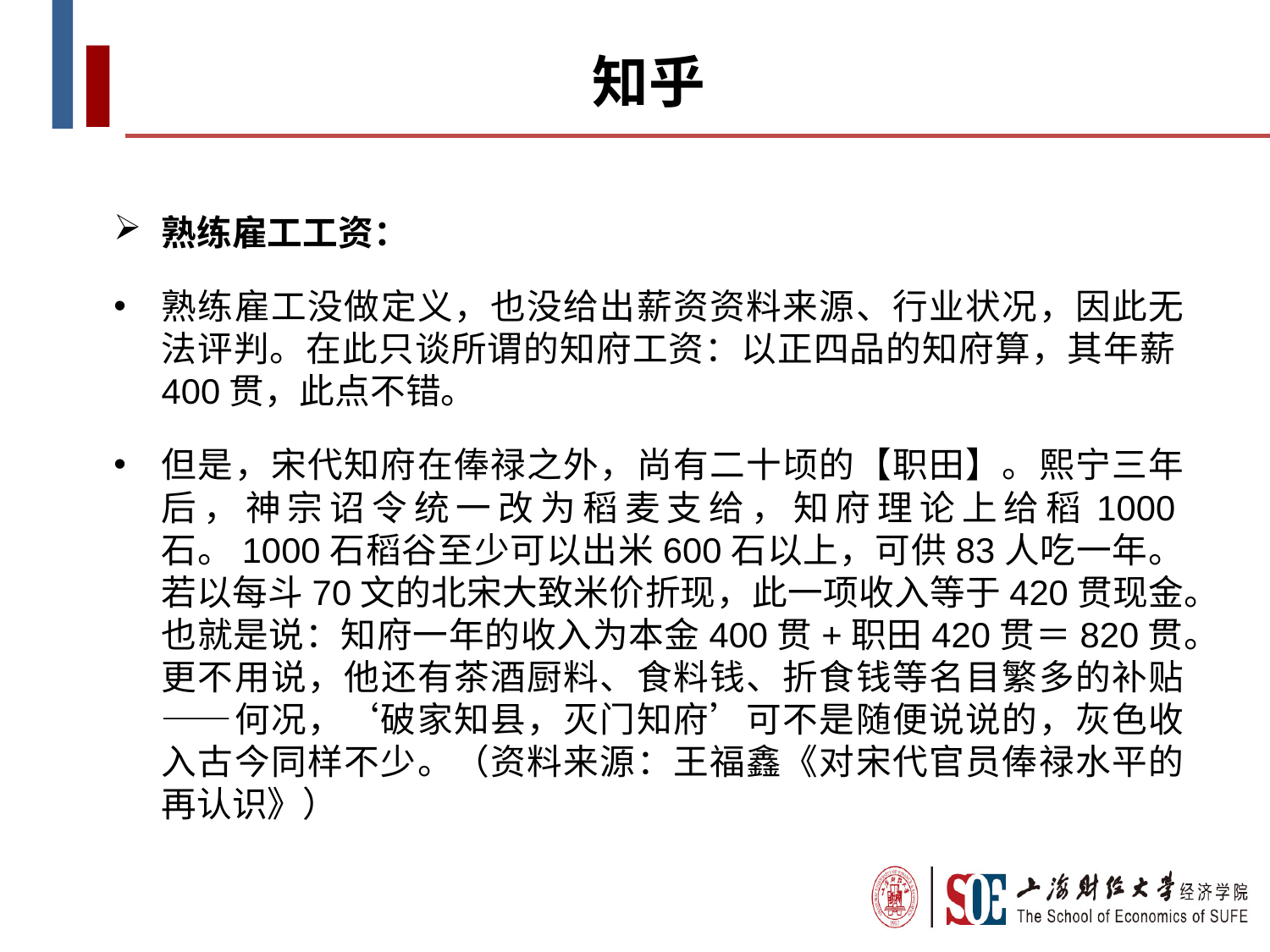

知乎

熟练雇工工资：
熟练雇工没做定义，也没给出薪资资料来源、行业状况，因此无法评判。在此只谈所谓的知府工资：以正四品的知府算，其年薪400贯，此点不错。
但是，宋代知府在俸禄之外，尚有二十顷的【职田】。熙宁三年后，神宗诏令统一改为稻麦支给，知府理论上给稻1000石。1000石稻谷至少可以出米600石以上，可供83人吃一年。若以每斗70文的北宋大致米价折现，此一项收入等于420贯现金。也就是说：知府一年的收入为本金400贯+职田420贯＝820贯。更不用说，他还有茶酒厨料、食料钱、折食钱等名目繁多的补贴——何况，‘破家知县，灭门知府’可不是随便说说的，灰色收入古今同样不少。（资料来源：王福鑫《对宋代官员俸禄水平的再认识》）